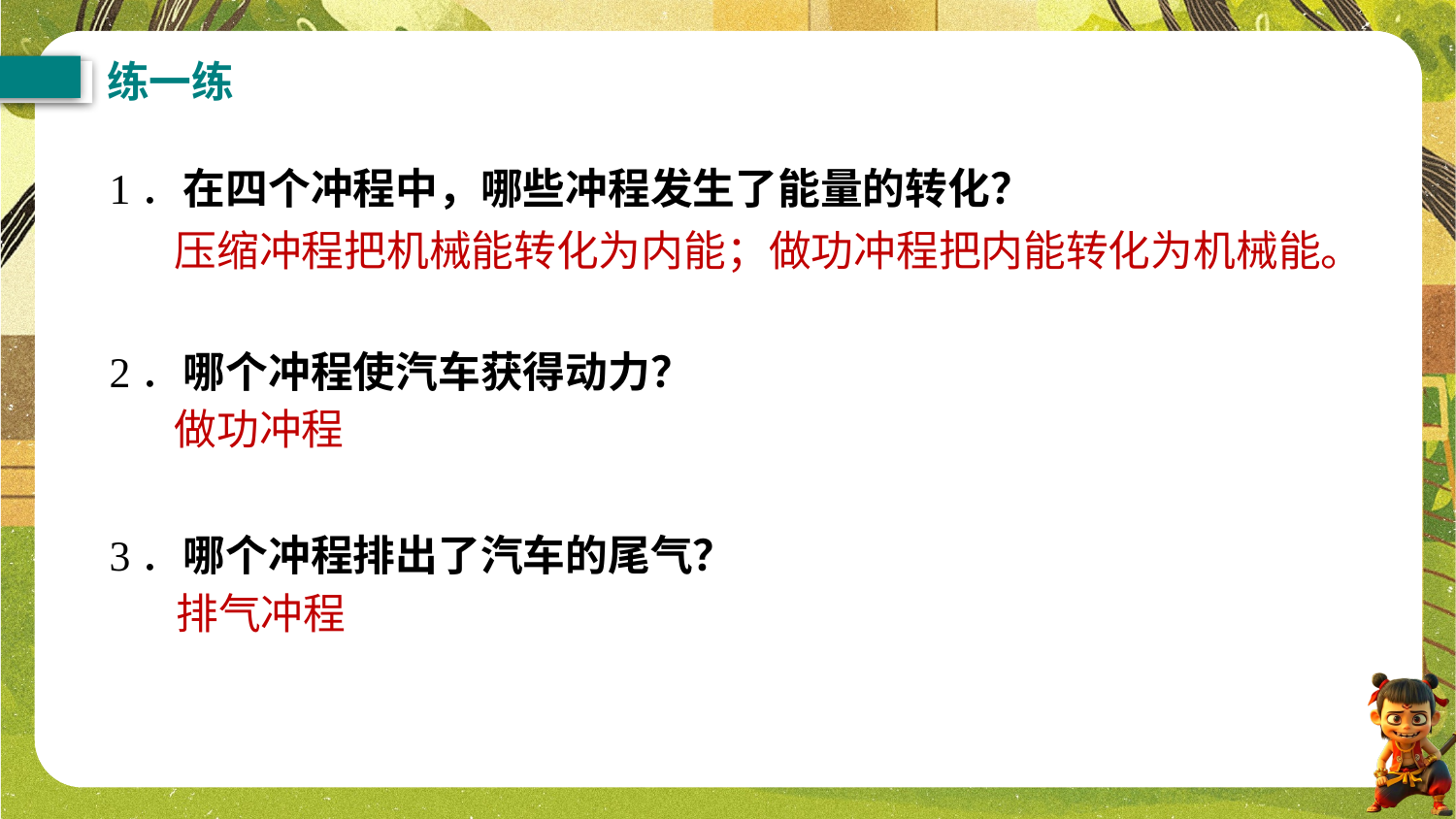

练一练

1．在四个冲程中，哪些冲程发生了能量的转化？

2．哪个冲程使汽车获得动力？

3．哪个冲程排出了汽车的尾气？
压缩冲程把机械能转化为内能；做功冲程把内能转化为机械能。
做功冲程
排气冲程